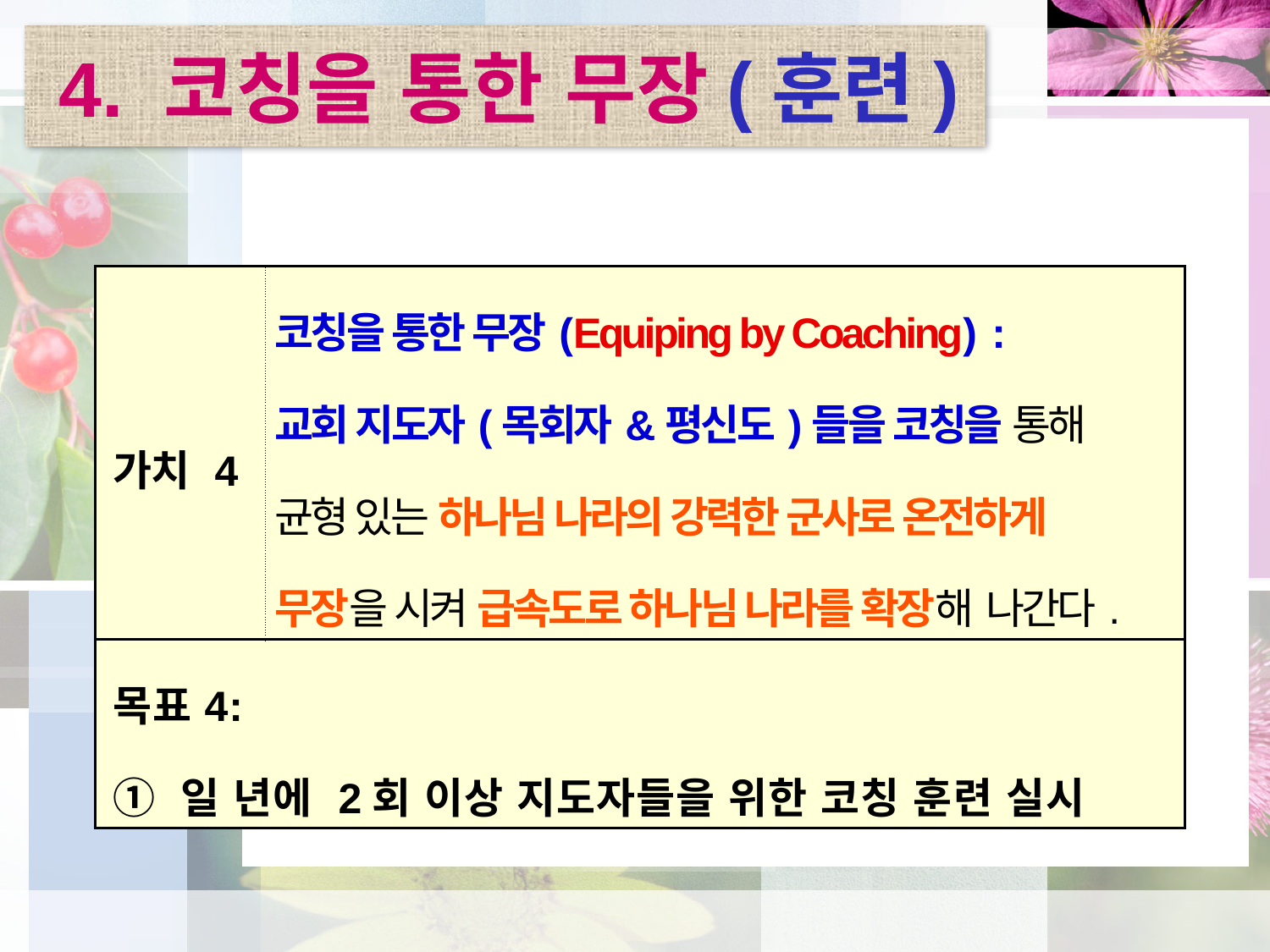

4. 코칭을 통한 무장(훈련)
| 가치 4 | 코칭을 통한 무장(Equiping by Coaching) : 교회 지도자(목회자&평신도)들을 코칭을 통해 균형 있는 하나님 나라의 강력한 군사로 온전하게 무장을 시켜 급속도로 하나님 나라를 확장해 나간다. |
| --- | --- |
| 목표4: ➀ 일 년에 2회 이상 지도자들을 위한 코칭 훈련 실시 |  |